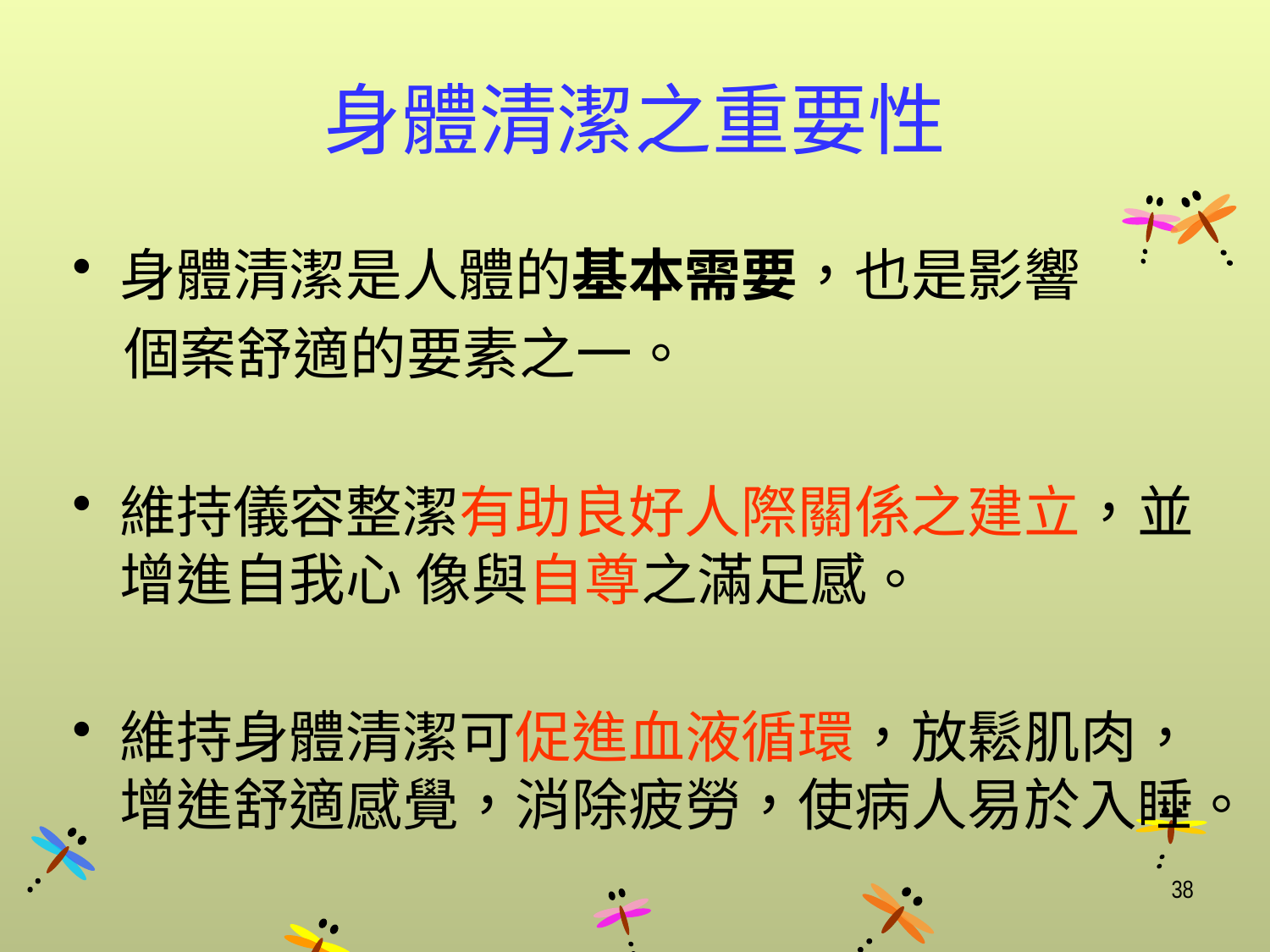

# 身體清潔之重要性
身體清潔是人體的基本需要，也是影響
   個案舒適的要素之一。

維持儀容整潔有助良好人際關係之建立，並增進自我心 像與自尊之滿足感。

維持身體清潔可促進血液循環，放鬆肌肉，增進舒適感覺，消除疲勞，使病人易於入睡。
38